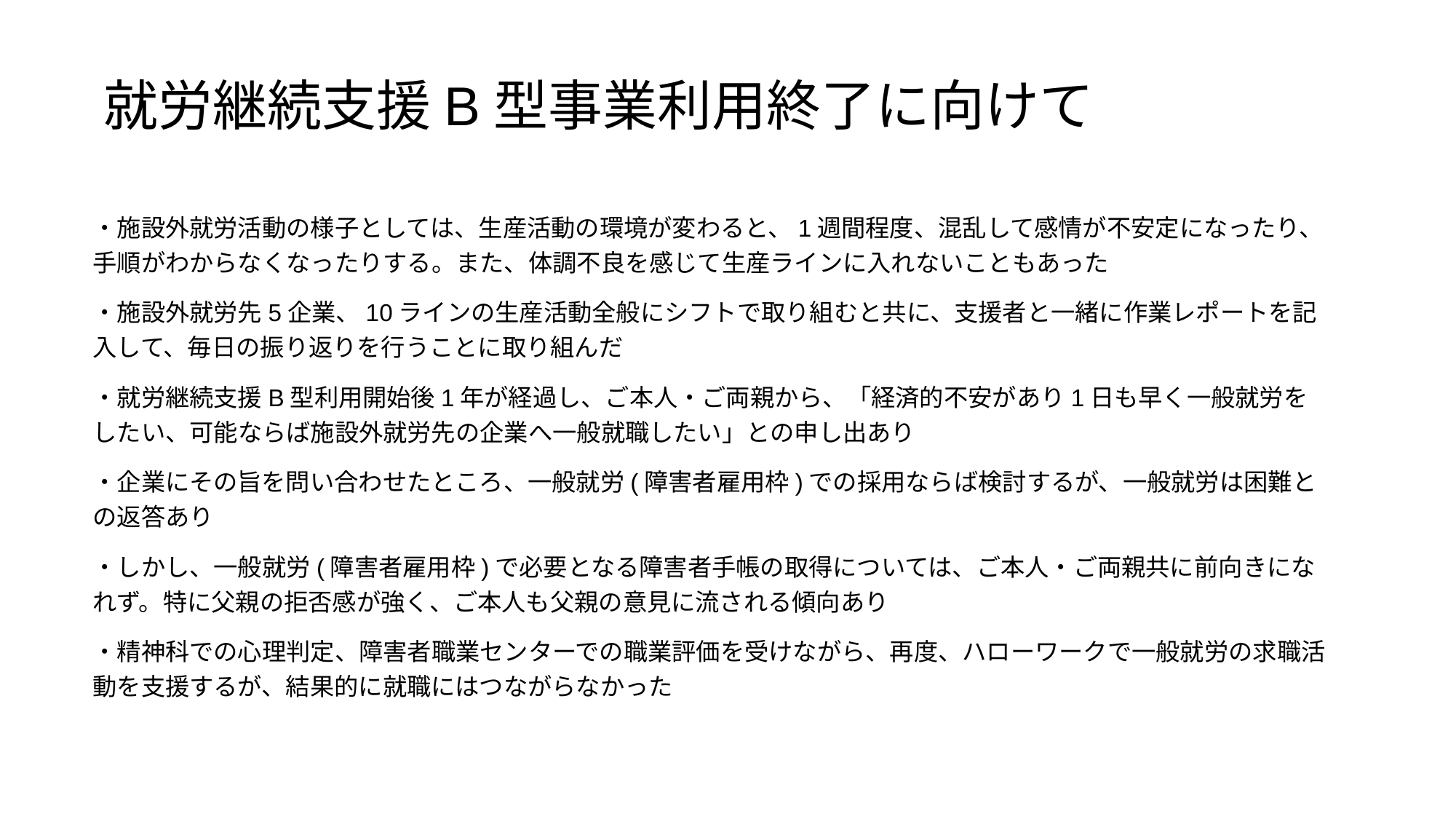

# 就労継続支援B型事業利用終了に向けて
・施設外就労活動の様子としては、生産活動の環境が変わると、1週間程度、混乱して感情が不安定になったり、手順がわからなくなったりする。また、体調不良を感じて生産ラインに入れないこともあった
・施設外就労先5企業、10ラインの生産活動全般にシフトで取り組むと共に、支援者と一緒に作業レポートを記入して、毎日の振り返りを行うことに取り組んだ
・就労継続支援B型利用開始後1年が経過し、ご本人・ご両親から、「経済的不安があり1日も早く一般就労をしたい、可能ならば施設外就労先の企業へ一般就職したい」との申し出あり
・企業にその旨を問い合わせたところ、一般就労(障害者雇用枠)での採用ならば検討するが、一般就労は困難との返答あり
・しかし、一般就労(障害者雇用枠)で必要となる障害者手帳の取得については、ご本人・ご両親共に前向きになれず。特に父親の拒否感が強く、ご本人も父親の意見に流される傾向あり
・精神科での心理判定、障害者職業センターでの職業評価を受けながら、再度、ハローワークで一般就労の求職活動を支援するが、結果的に就職にはつながらなかった